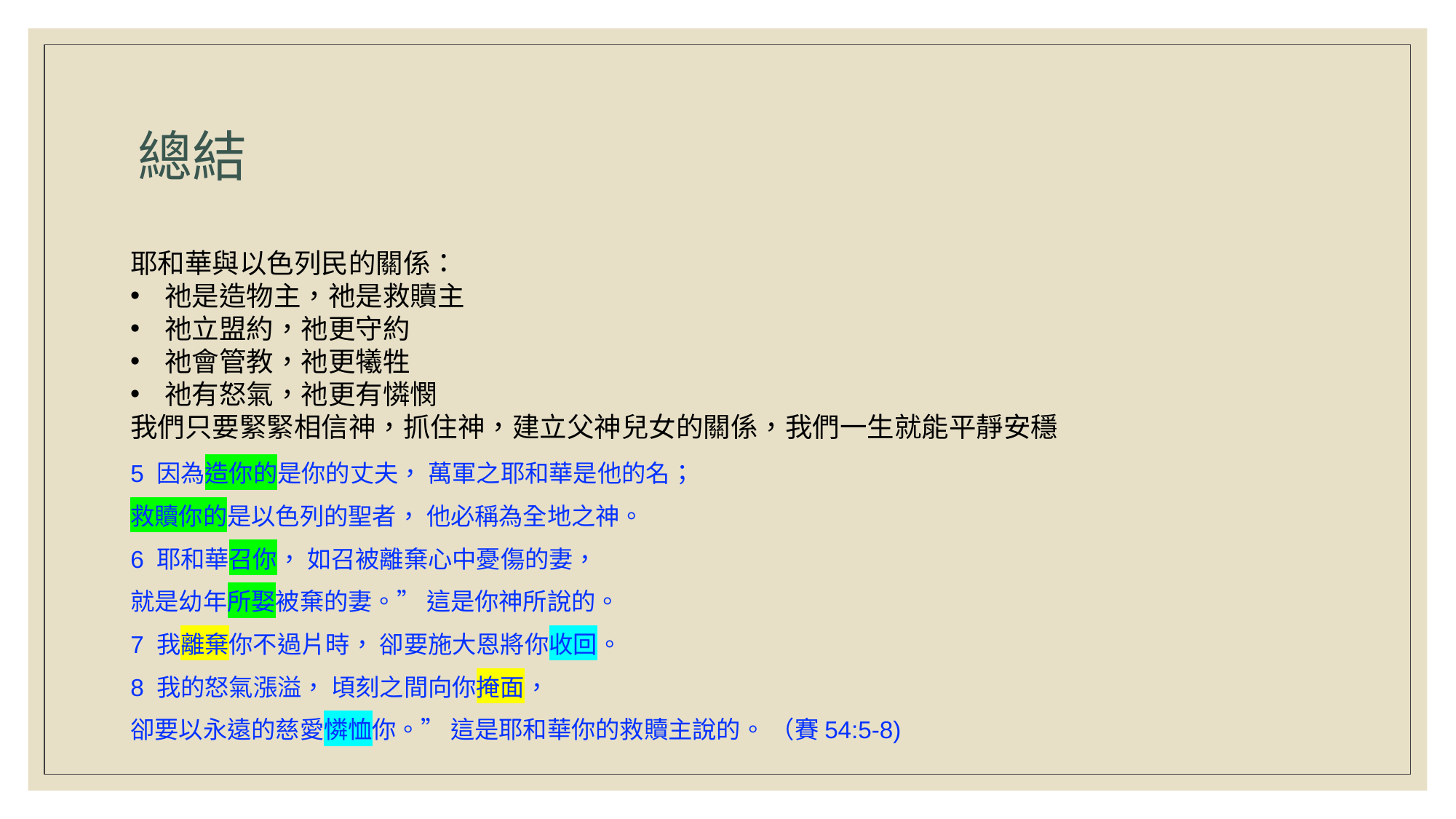

# 總結
耶和華與以色列民的關係：
祂是造物主，祂是救贖主
祂立盟約，祂更守約
祂會管教，祂更犧牲
祂有怒氣，祂更有憐憫
我們只要緊緊相信神，抓住神，建立父神兒女的關係，我們一生就能平靜安穩
5 因為造你的是你的丈夫， 萬軍之耶和華是他的名；
救贖你的是以色列的聖者， 他必稱為全地之神。
6 耶和華召你， 如召被離棄心中憂傷的妻，
就是幼年所娶被棄的妻。” 這是你神所說的。
7 我離棄你不過片時， 卻要施大恩將你收回。
8 我的怒氣漲溢， 頃刻之間向你掩面，
卻要以永遠的慈愛憐恤你。” 這是耶和華你的救贖主說的。 （賽54:5-8)